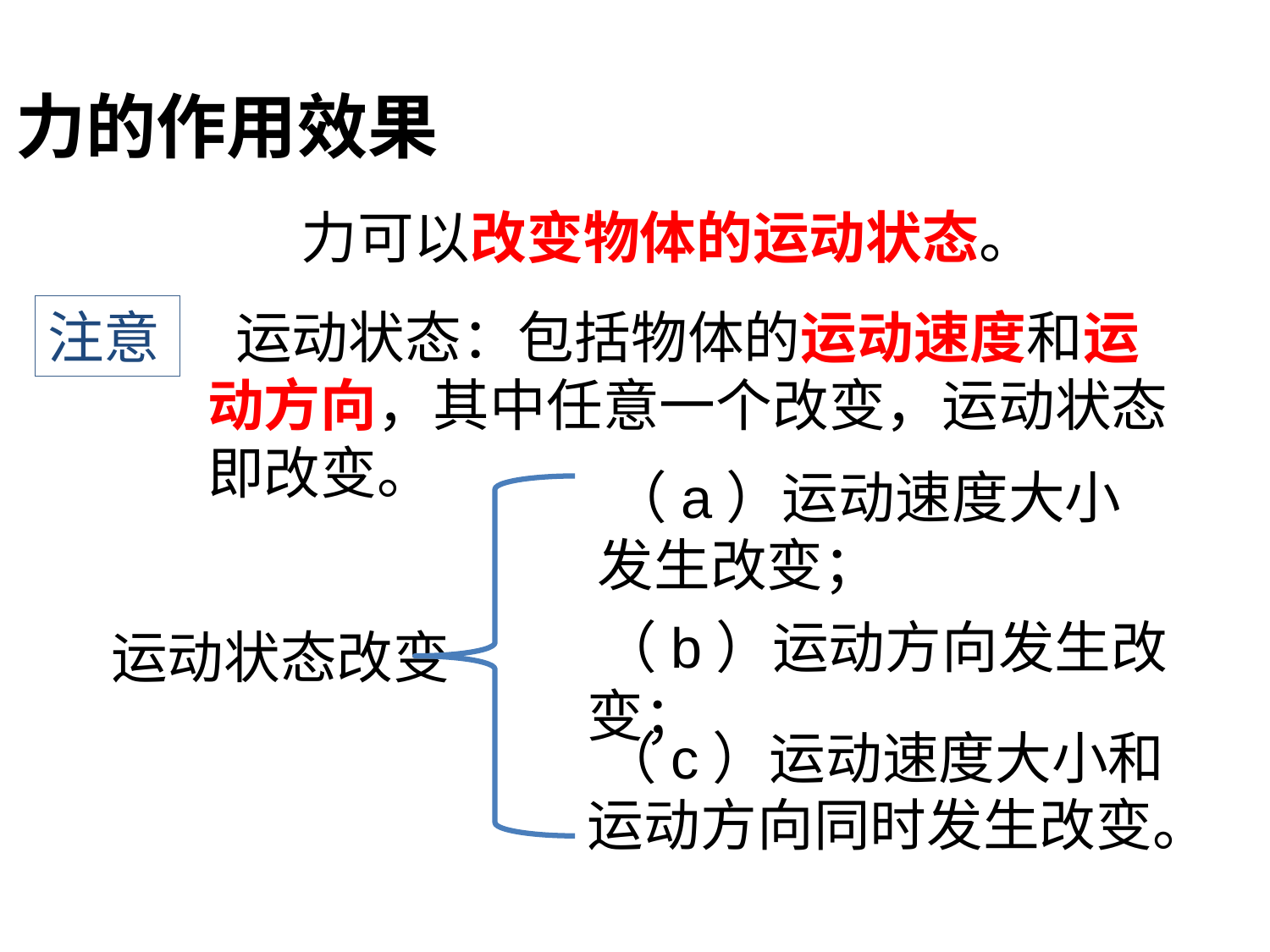

力的作用效果
﻿力可以改变物体的运动状态。
注意
﻿ ﻿运动状态：包括物体的运动速度和运动方向，其中任意一个改变，运动状态即改变。
﻿﻿（a）运动速度大小发生改变；

﻿﻿（b）运动方向发生改变；
﻿﻿运动状态改变
﻿﻿（c）运动速度大小和运动方向同时发生改变。